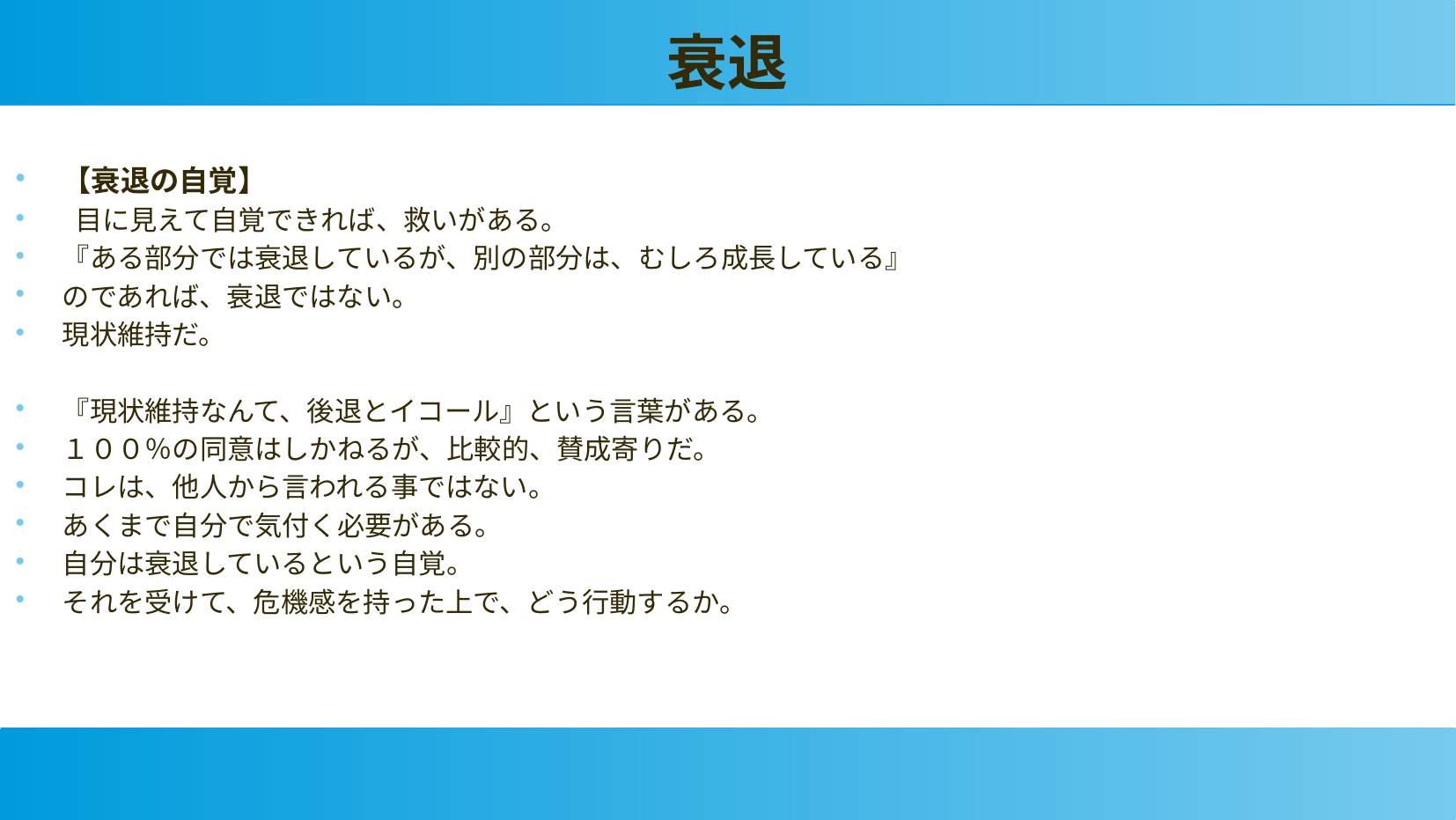

衰退

【衰退の自覚】
 目に見えて自覚できれば、救いがある。
『ある部分では衰退しているが、別の部分は、むしろ成長している』
のであれば、衰退ではない。
現状維持だ。

『現状維持なんて、後退とイコール』という言葉がある。
１００％の同意はしかねるが、比較的、賛成寄りだ。
コレは、他人から言われる事ではない。
あくまで自分で気付く必要がある。
自分は衰退しているという自覚。
それを受けて、危機感を持った上で、どう行動するか。